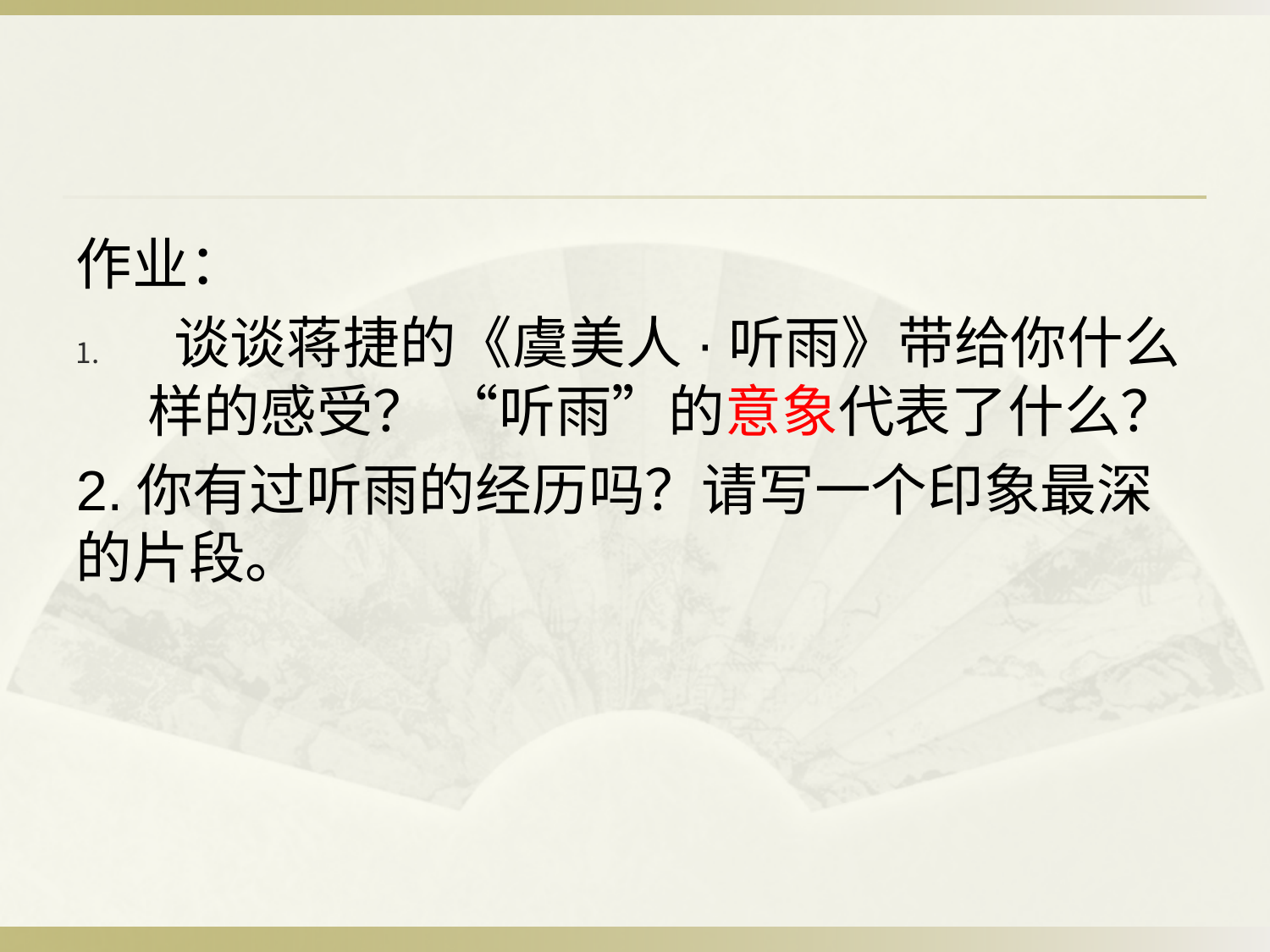

#
作业：
 谈谈蒋捷的《虞美人·听雨》带给你什么样的感受？ “听雨”的意象代表了什么？
2.你有过听雨的经历吗？请写一个印象最深的片段。